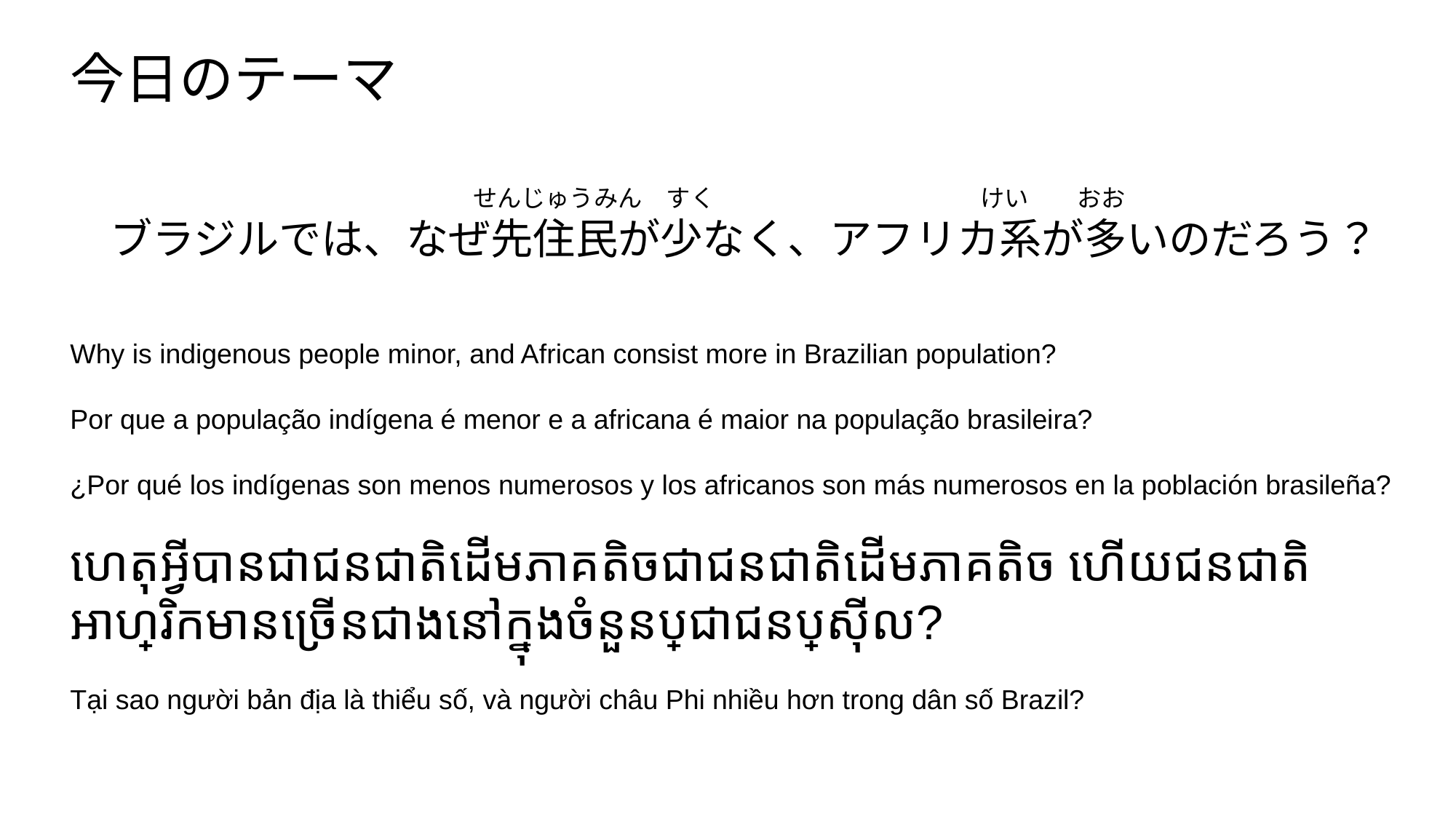

今日のテーマ
　　　　　　　　　　　　　　　せんじゅうみん　すく　　　　　　　　　　　けい　　おお
ブラジルでは、なぜ先住民が少なく、アフリカ系が多いのだろう？
Why is indigenous people minor, and African consist more in Brazilian population?

Por que a população indígena é menor e a africana é maior na população brasileira?

¿Por qué los indígenas son menos numerosos y los africanos son más numerosos en la población brasileña?

ហេតុអ្វីបានជាជនជាតិដើមភាគតិចជាជនជាតិដើមភាគតិច ហើយជនជាតិអាហ្វ្រិកមានច្រើនជាងនៅក្នុងចំនួនប្រជាជនប្រេស៊ីល?

Tại sao người bản địa là thiểu số, và người châu Phi nhiều hơn trong dân số Brazil?